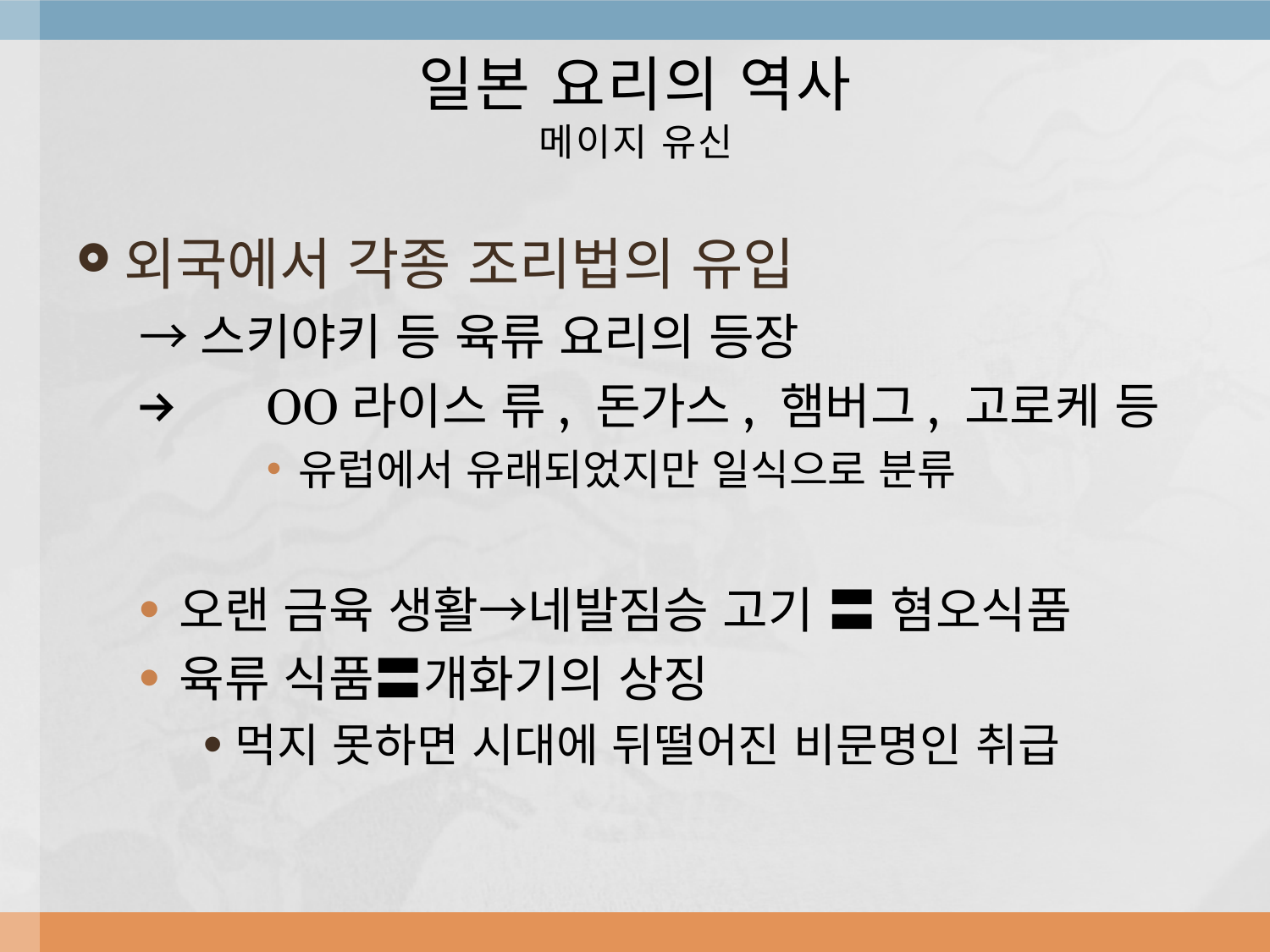

# 일본 요리의 역사 메이지 유신
외국에서 각종 조리법의 유입
→스키야키 등 육류 요리의 등장
→ 	OO라이스 류, 돈가스, 햄버그, 고로케 등
유럽에서 유래되었지만 일식으로 분류

오랜 금육 생활→네발짐승 고기 〓 혐오식품
육류 식품〓개화기의 상징
먹지 못하면 시대에 뒤떨어진 비문명인 취급